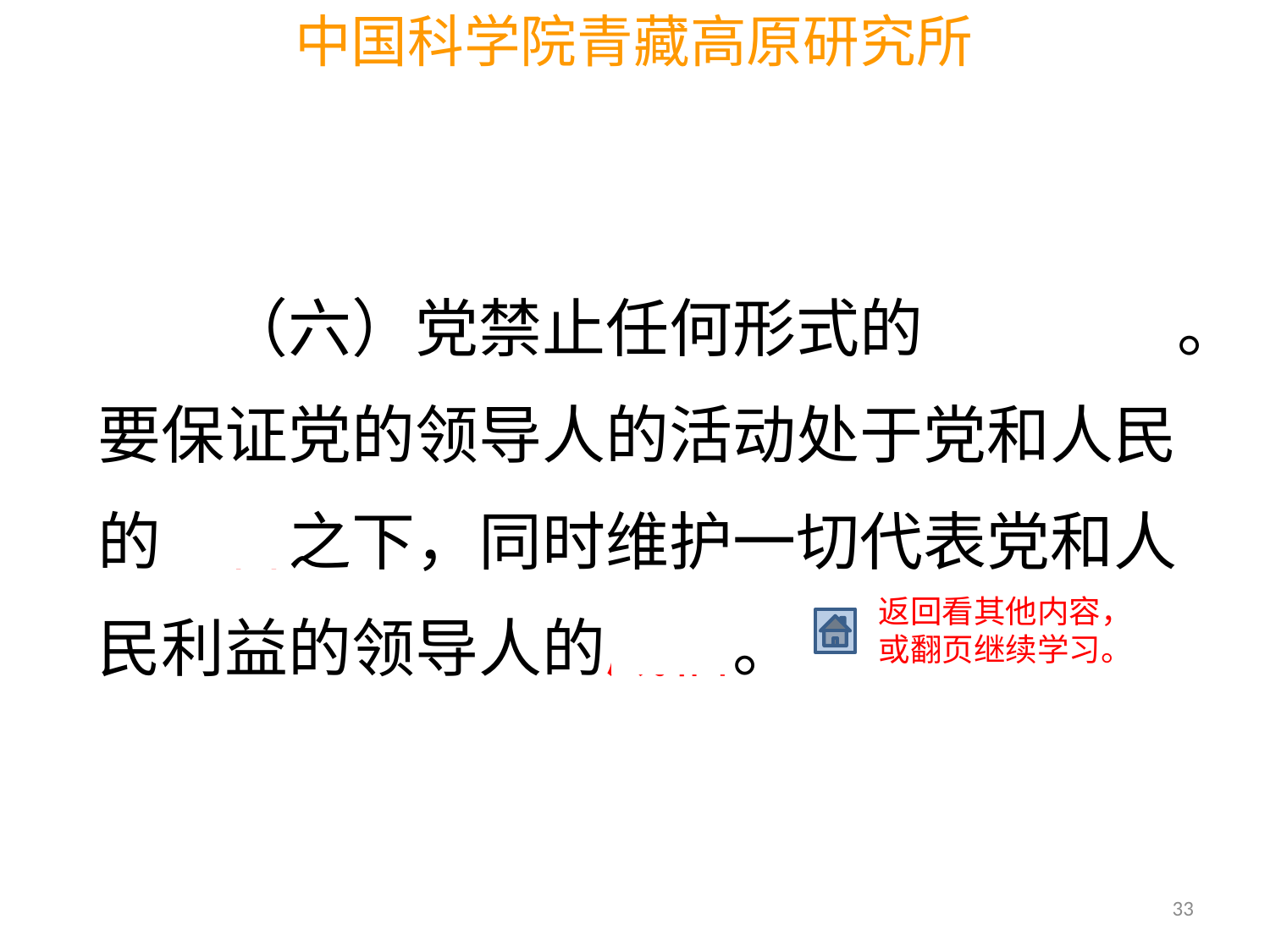

# （六）党禁止任何形式的个人崇拜。要保证党的领导人的活动处于党和人民的监督之下，同时维护一切代表党和人民利益的领导人的威信。

返回看其他内容，
或翻页继续学习。

33